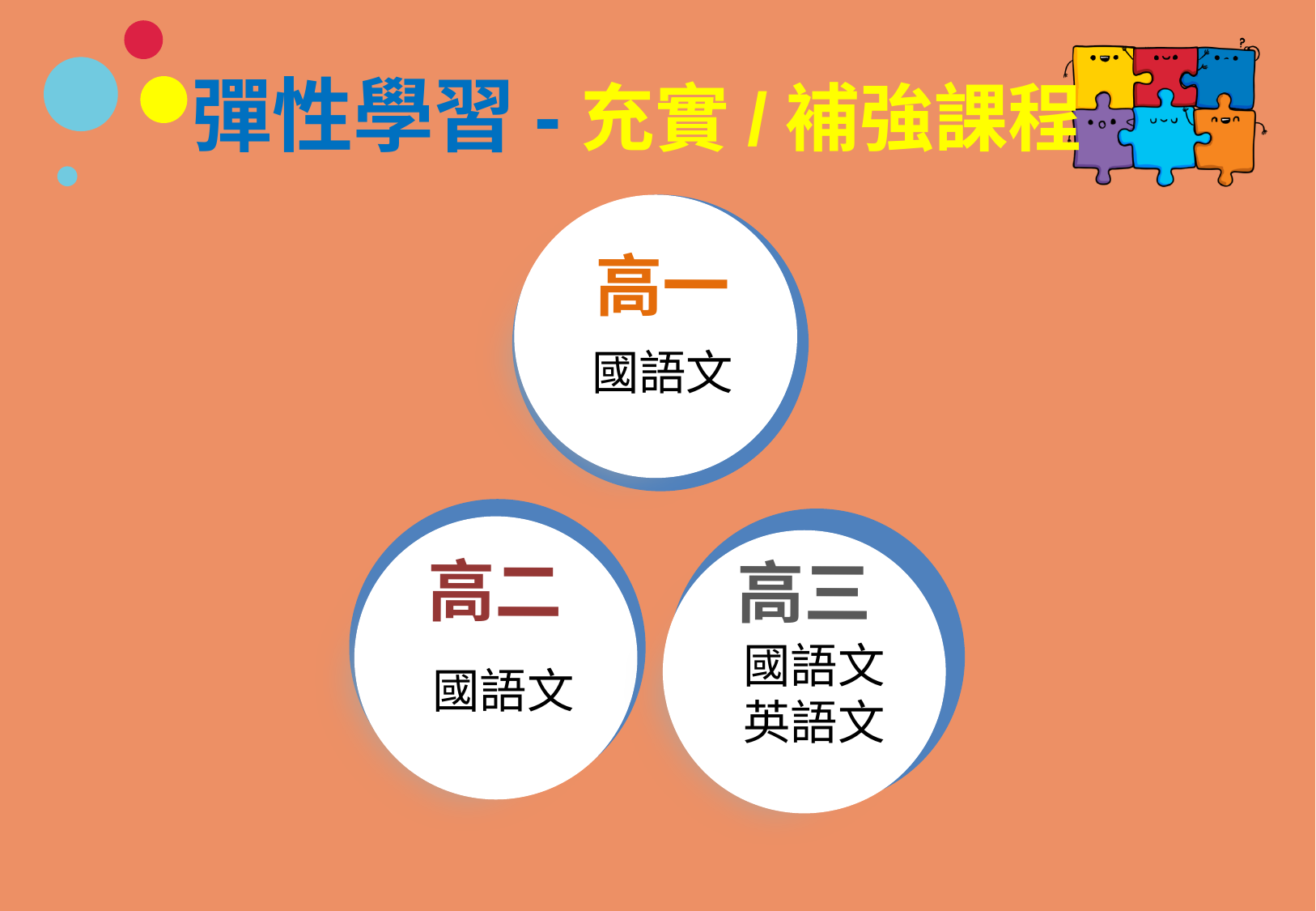

# 彈性學習-充實/補強課程

高一
國語文

高二

高三
國語文
英語文
國語文